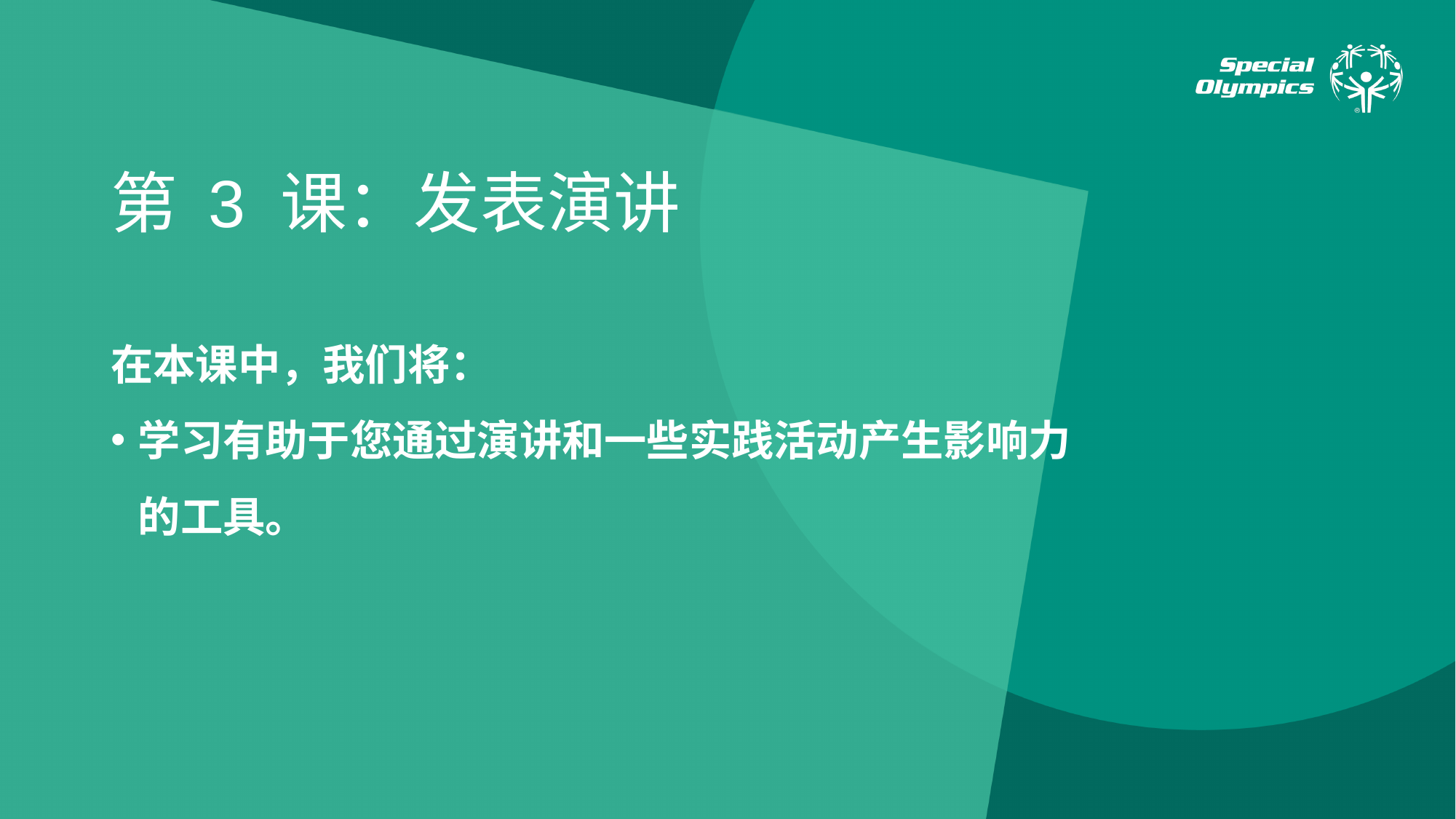

# 第 3 课：发表演讲
在本课中，我们将：
学习有助于您通过演讲和一些实践活动产生影响力的工具。